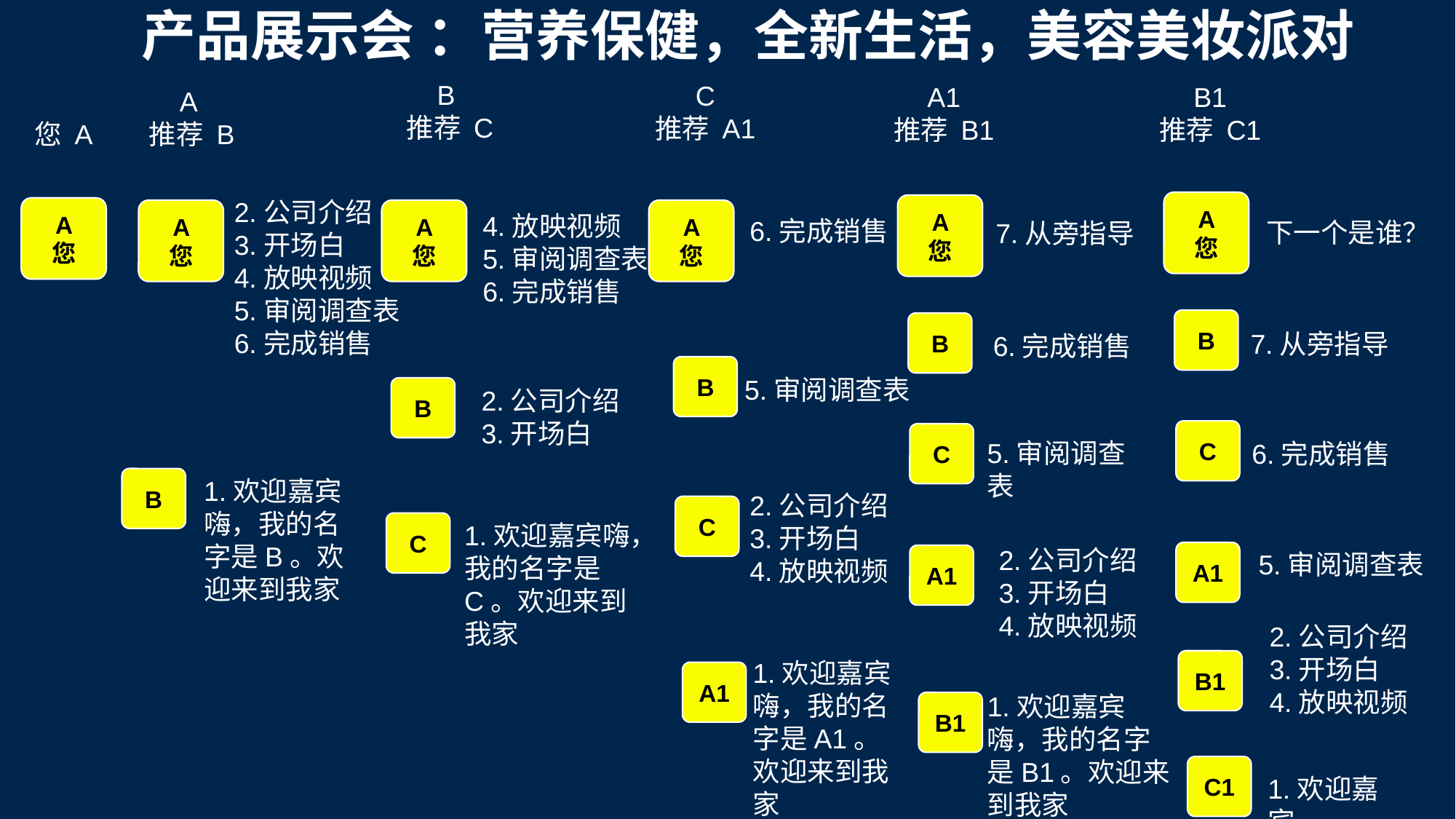

产品展示会 ：营养保健，全新生活，美容美妆派对
B
推荐 C
C
推荐 A1
A1
推荐 B1
B1
推荐 C1
A
推荐 B
您 A
2.公司介绍
3.开场白
4.放映视频
5.审阅调查表
6.完成销售
 A
您
 A
您
 A
您
 A
您
 A
您
 A
您
4.放映视频
5.审阅调查表
6.完成销售
6.完成销售
下一个是谁？
7.从旁指导
B
B
7.从旁指导
6.完成销售
B
5.审阅调查表
B
2.公司介绍
3.开场白
C
C
5.审阅调查表
6.完成销售
B
1.欢迎嘉宾
嗨，我的名字是B。欢迎来到我家
2.公司介绍
3.开场白
4.放映视频
C
C
1.欢迎嘉宾嗨，我的名字是C。欢迎来到我家
2.公司介绍
3.开场白
4.放映视频

5.审阅调查表
A1
A1
2.公司介绍
3.开场白
4.放映视频

1.欢迎嘉宾嗨，我的名字是A1。欢迎来到我家
B1
A1
1.欢迎嘉宾
嗨，我的名字是B1。欢迎来到我家
B1
C1
1.欢迎嘉宾